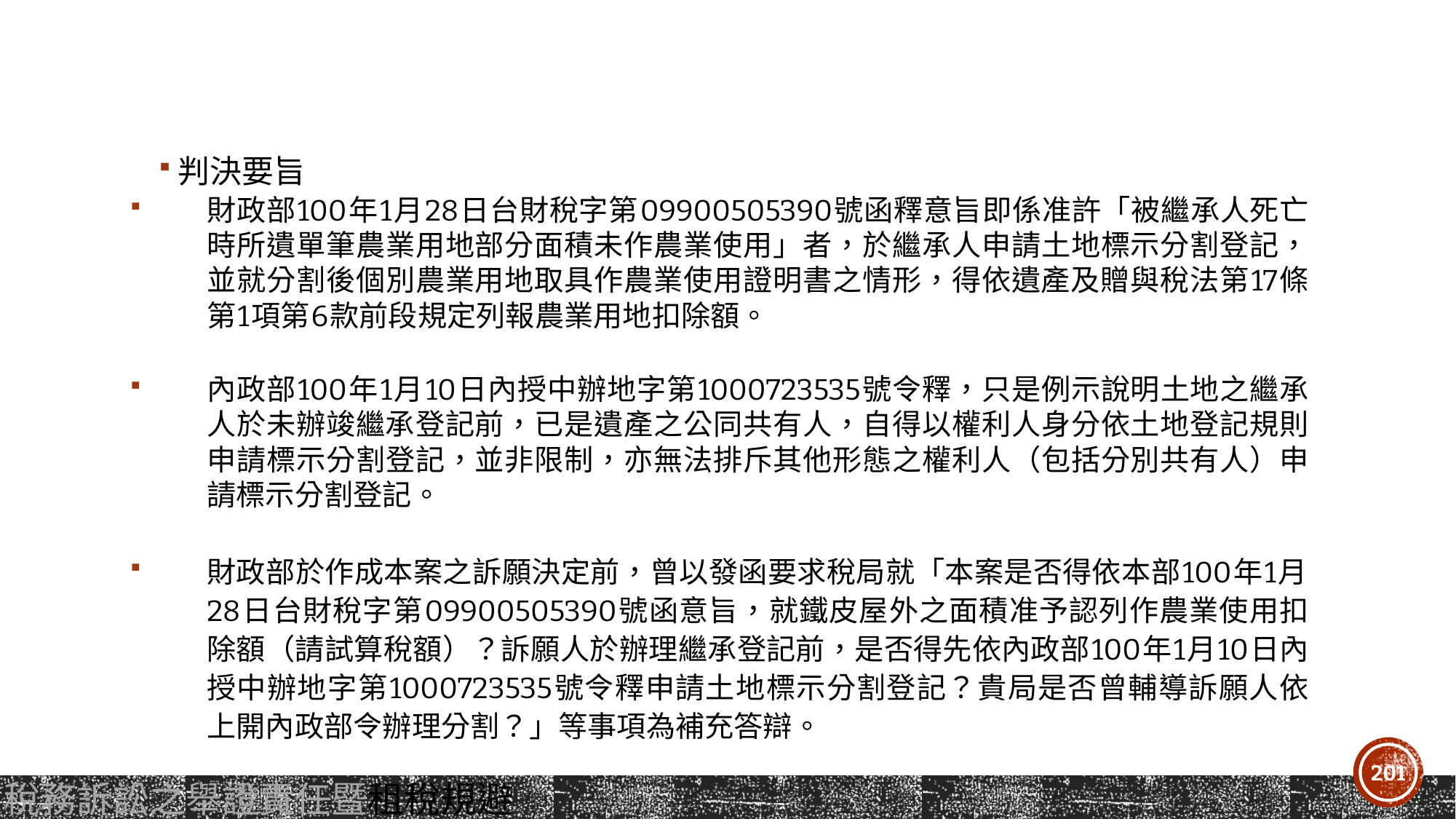

#

判決要旨
財政部100年1月28日台財稅字第09900505390號函釋意旨即係准許「被繼承人死亡時所遺單筆農業用地部分面積未作農業使用」者，於繼承人申請土地標示分割登記，並就分割後個別農業用地取具作農業使用證明書之情形，得依遺產及贈與稅法第17條第1項第6款前段規定列報農業用地扣除額。

內政部100年1月10日內授中辦地字第1000723535號令釋，只是例示說明土地之繼承人於未辦竣繼承登記前，已是遺產之公同共有人，自得以權利人身分依土地登記規則申請標示分割登記，並非限制，亦無法排斥其他形態之權利人（包括分別共有人）申請標示分割登記。

財政部於作成本案之訴願決定前，曾以發函要求稅局就「本案是否得依本部100年1月28日台財稅字第09900505390號函意旨，就鐵皮屋外之面積准予認列作農業使用扣除額（請試算稅額）？訴願人於辦理繼承登記前，是否得先依內政部100年1月10日內授中辦地字第1000723535號令釋申請土地標示分割登記？貴局是否曾輔導訴願人依上開內政部令辦理分割？」等事項為補充答辯。

201